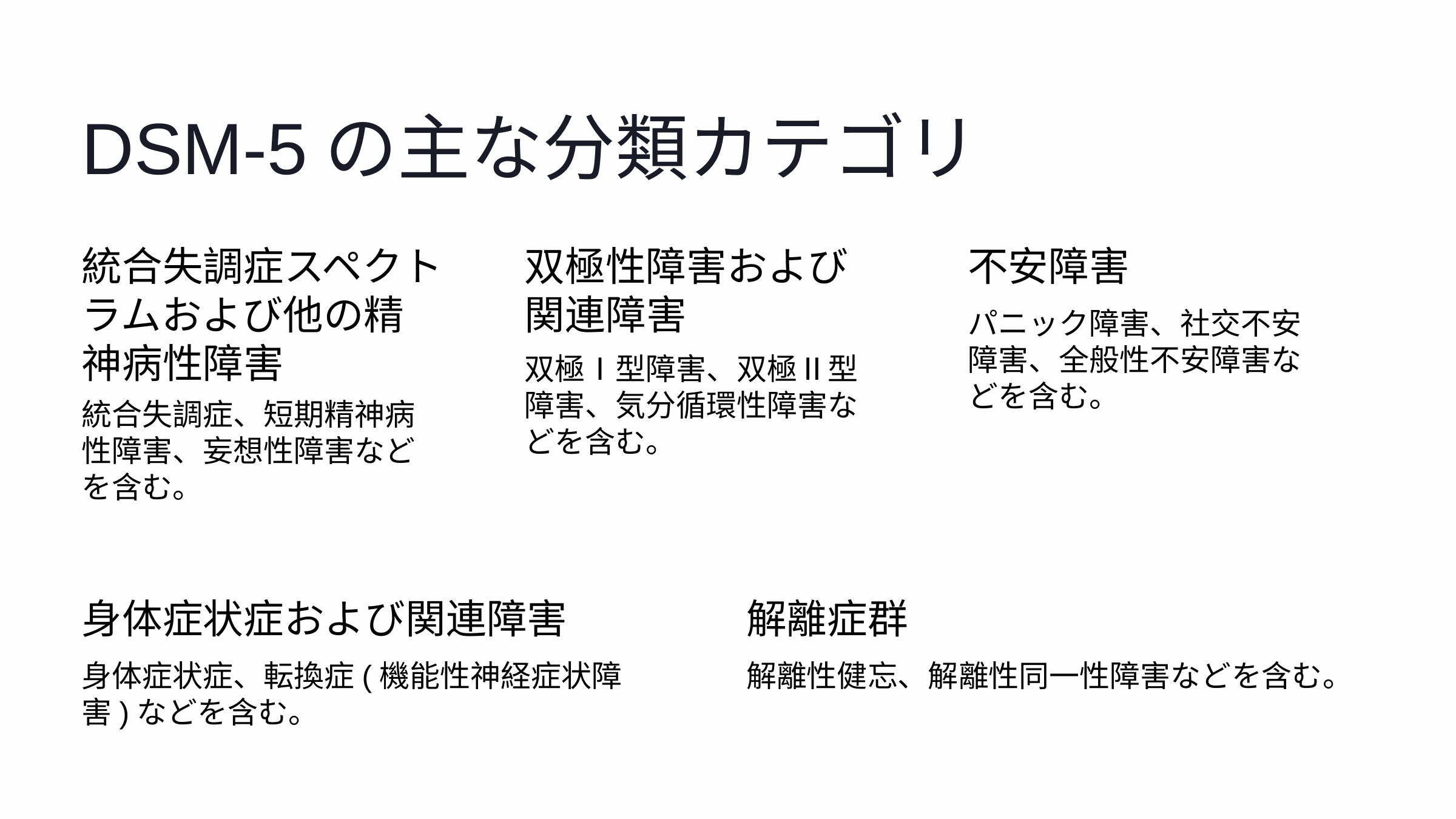

DSM-5の主な分類カテゴリ
統合失調症スペクトラムおよび他の精神病性障害
双極性障害および関連障害
不安障害
パニック障害、社交不安障害、全般性不安障害などを含む。
双極Ⅰ型障害、双極Ⅱ型障害、気分循環性障害などを含む。
統合失調症、短期精神病性障害、妄想性障害などを含む。
身体症状症および関連障害
解離症群
身体症状症、転換症(機能性神経症状障害)などを含む。
解離性健忘、解離性同一性障害などを含む。